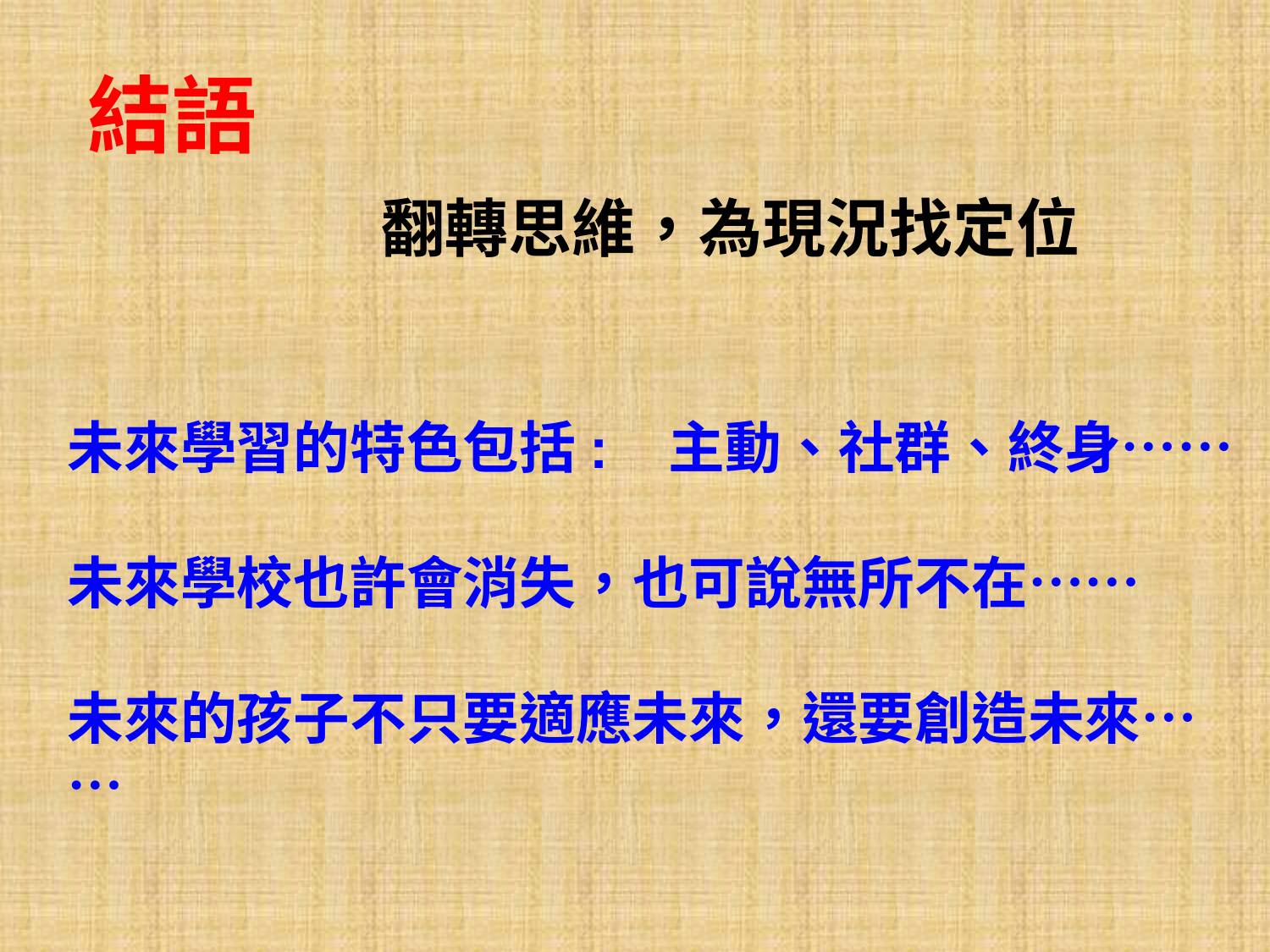

結語
翻轉思維，為現況找定位
未來學習的特色包括:   主動、社群、終身……

未來學校也許會消失，也可說無所不在……

未來的孩子不只要適應未來，還要創造未來……